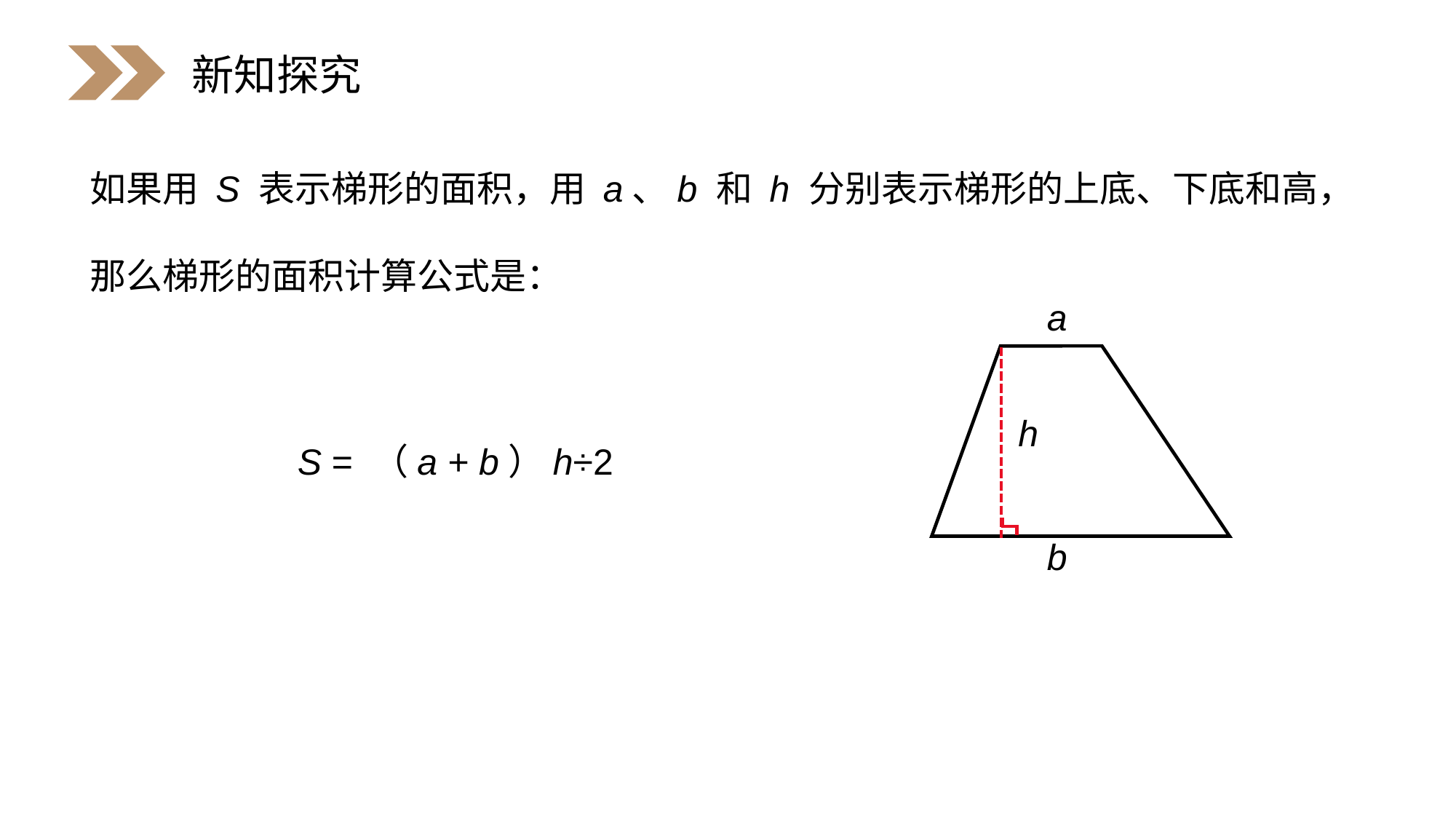

新知探究
如果用 S 表示梯形的面积，用 a、b 和 h 分别表示梯形的上底、下底和高，那么梯形的面积计算公式是：

a

h
S = （a + b）h÷2
b